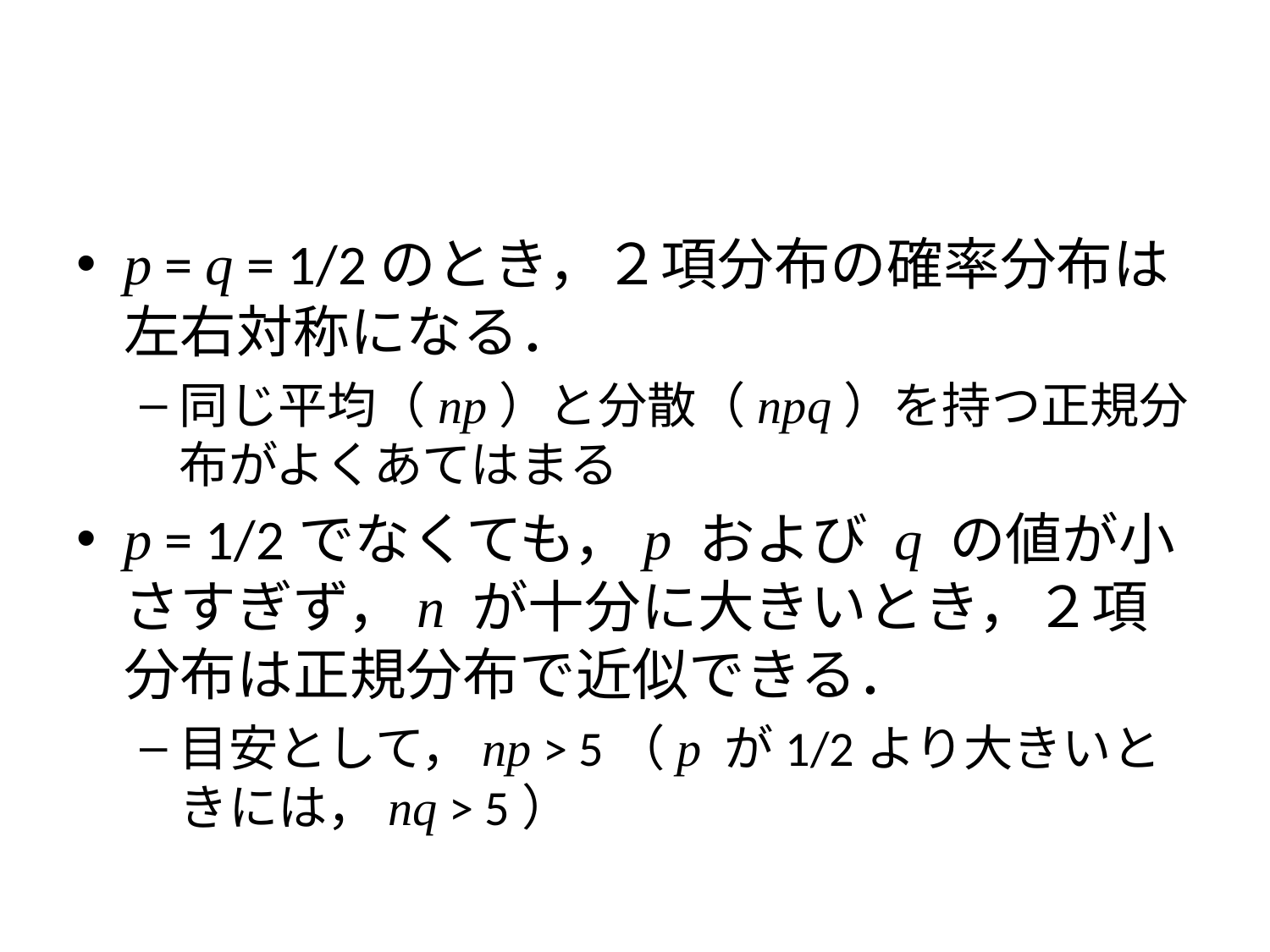

#
p = q = 1/2のとき，２項分布の確率分布は左右対称になる．
同じ平均（np）と分散（npq）を持つ正規分布がよくあてはまる
p = 1/2でなくても，p および q の値が小さすぎず，n が十分に大きいとき，２項分布は正規分布で近似できる．
目安として，np > 5（p が1/2より大きいときには，nq > 5）